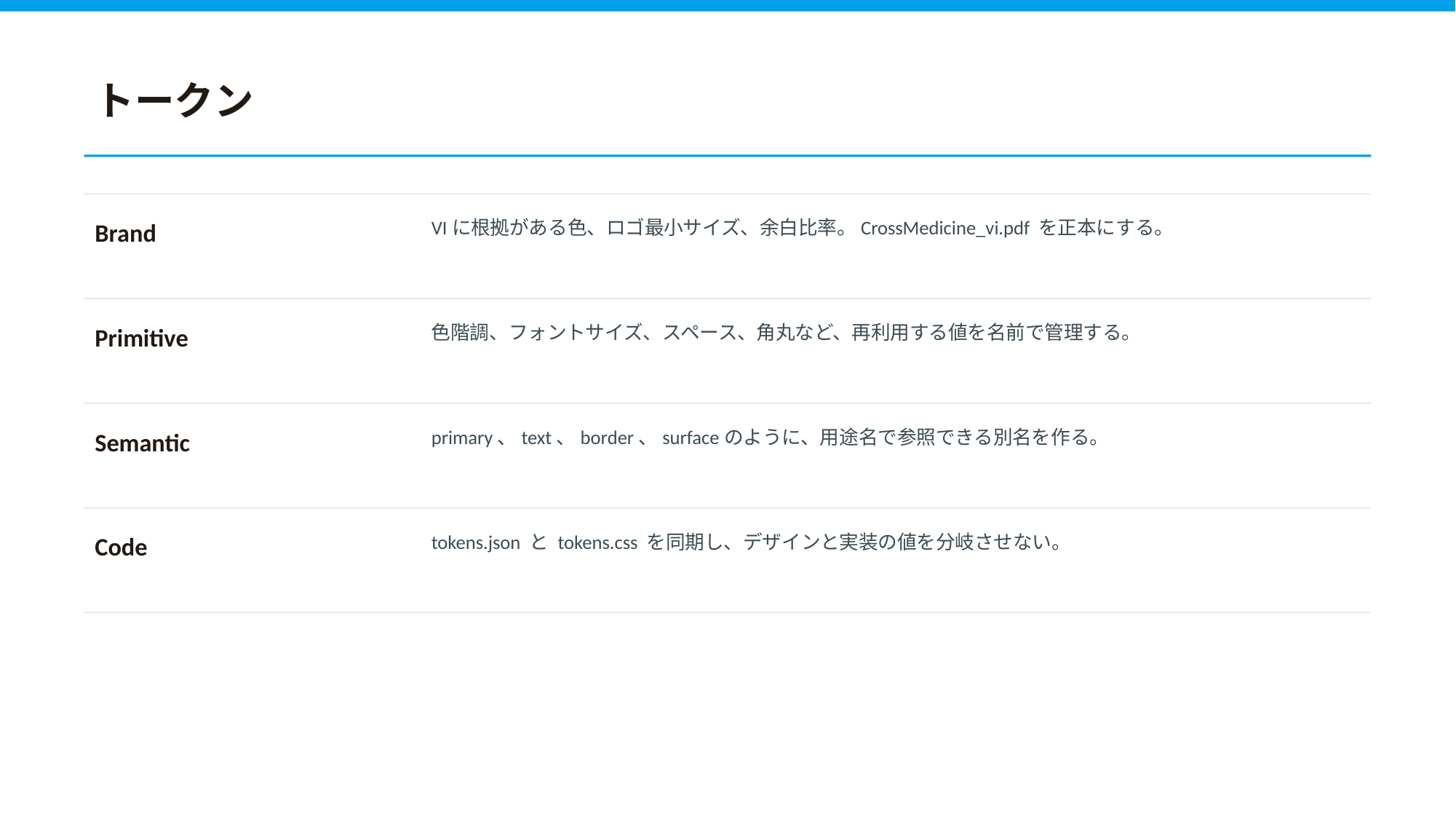

トークン

VIに根拠がある色、ロゴ最小サイズ、余白比率。CrossMedicine_vi.pdf を正本にする。
Brand

色階調、フォントサイズ、スペース、角丸など、再利用する値を名前で管理する。
Primitive

primary、text、border、surfaceのように、用途名で参照できる別名を作る。
Semantic

tokens.json と tokens.css を同期し、デザインと実装の値を分岐させない。
Code